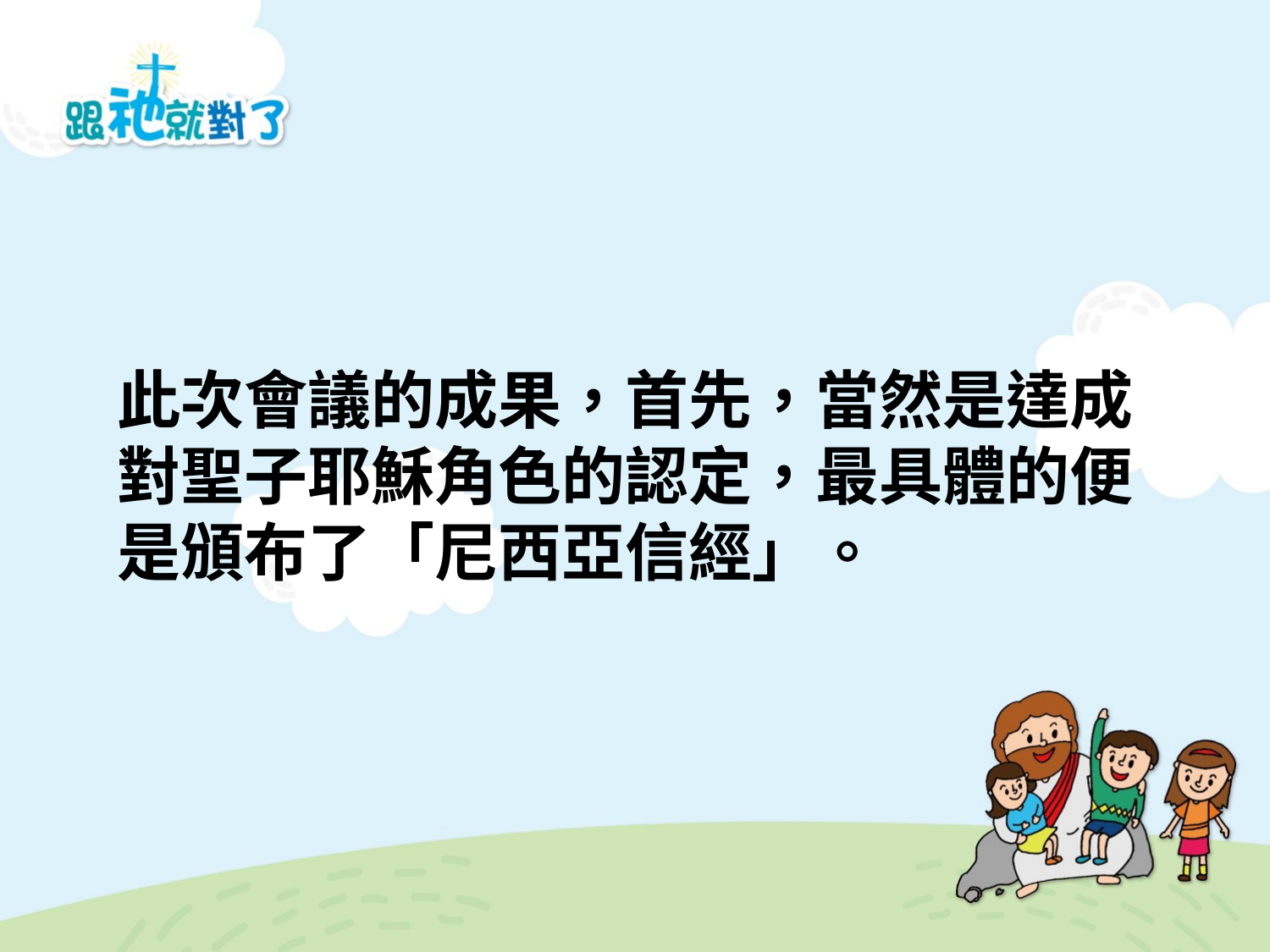

此次會議的成果，首先，當然是達成對聖子耶穌角色的認定，最具體的便是頒布了「尼西亞信經」。